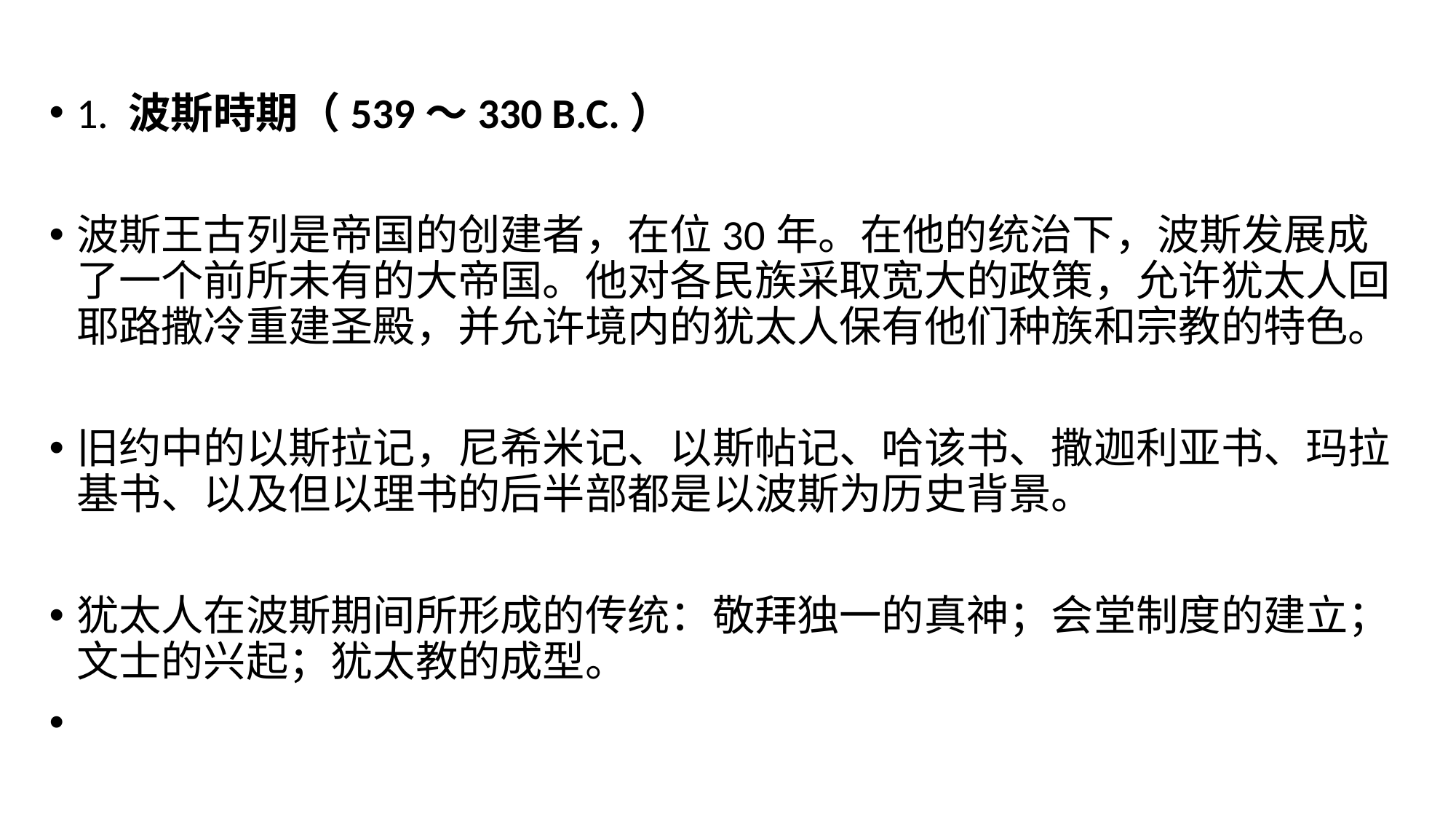

1. 波斯時期（539～330 B.C.）

波斯王古列是帝国的创建者，在位30年。在他的统治下，波斯发展成了一个前所未有的大帝国。他对各民族采取宽大的政策，允许犹太人回耶路撒冷重建圣殿，并允许境内的犹太人保有他们种族和宗教的特色。

旧约中的以斯拉记，尼希米记、以斯帖记、哈该书、撒迦利亚书、玛拉基书、以及但以理书的后半部都是以波斯为历史背景。

犹太人在波斯期间所形成的传统：敬拜独一的真神；会堂制度的建立；文士的兴起；犹太教的成型。